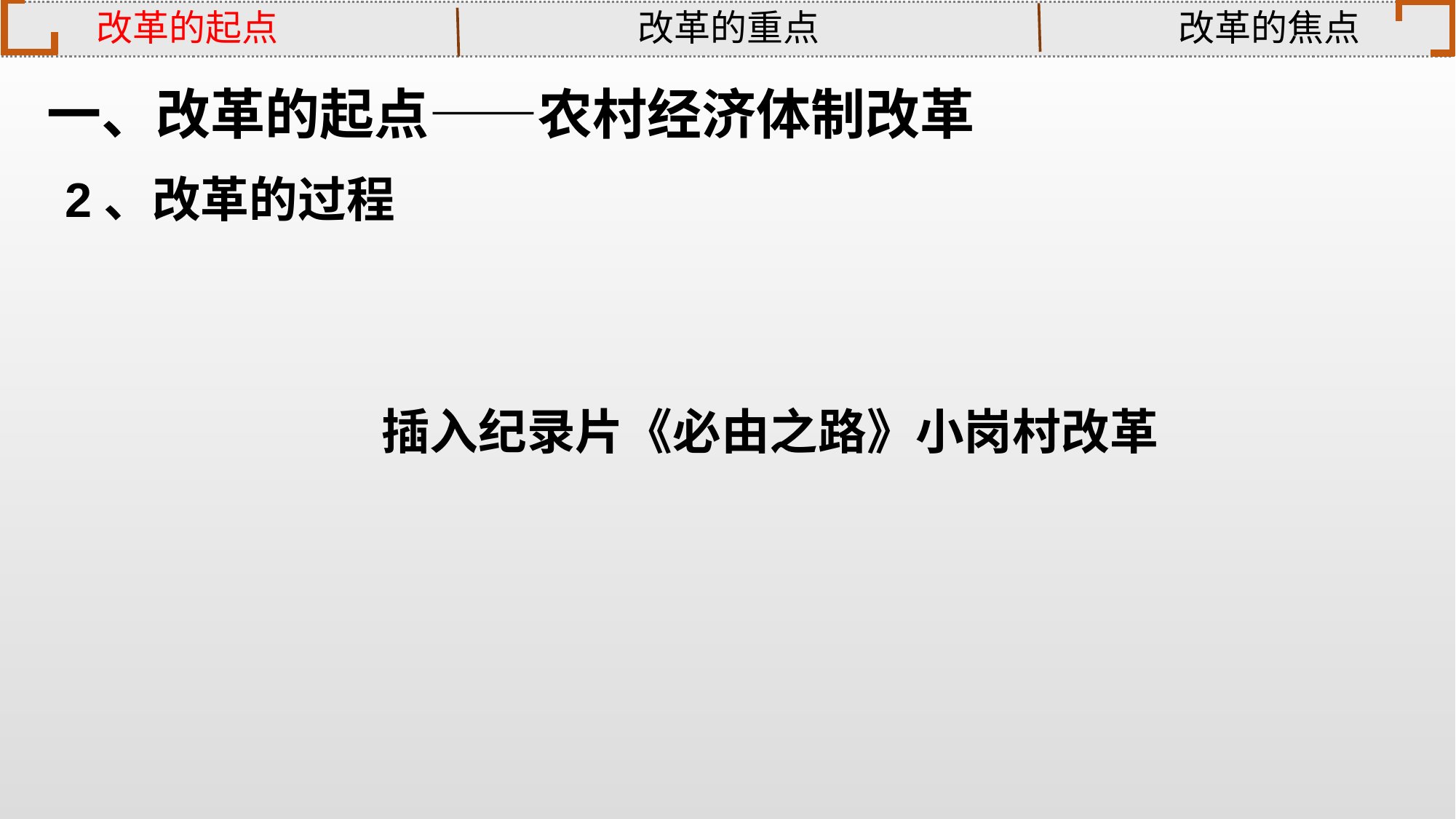

改革的起点
改革的重点
改革的焦点

一、改革的起点——农村经济体制改革
2、改革的过程
插入纪录片《必由之路》小岗村改革